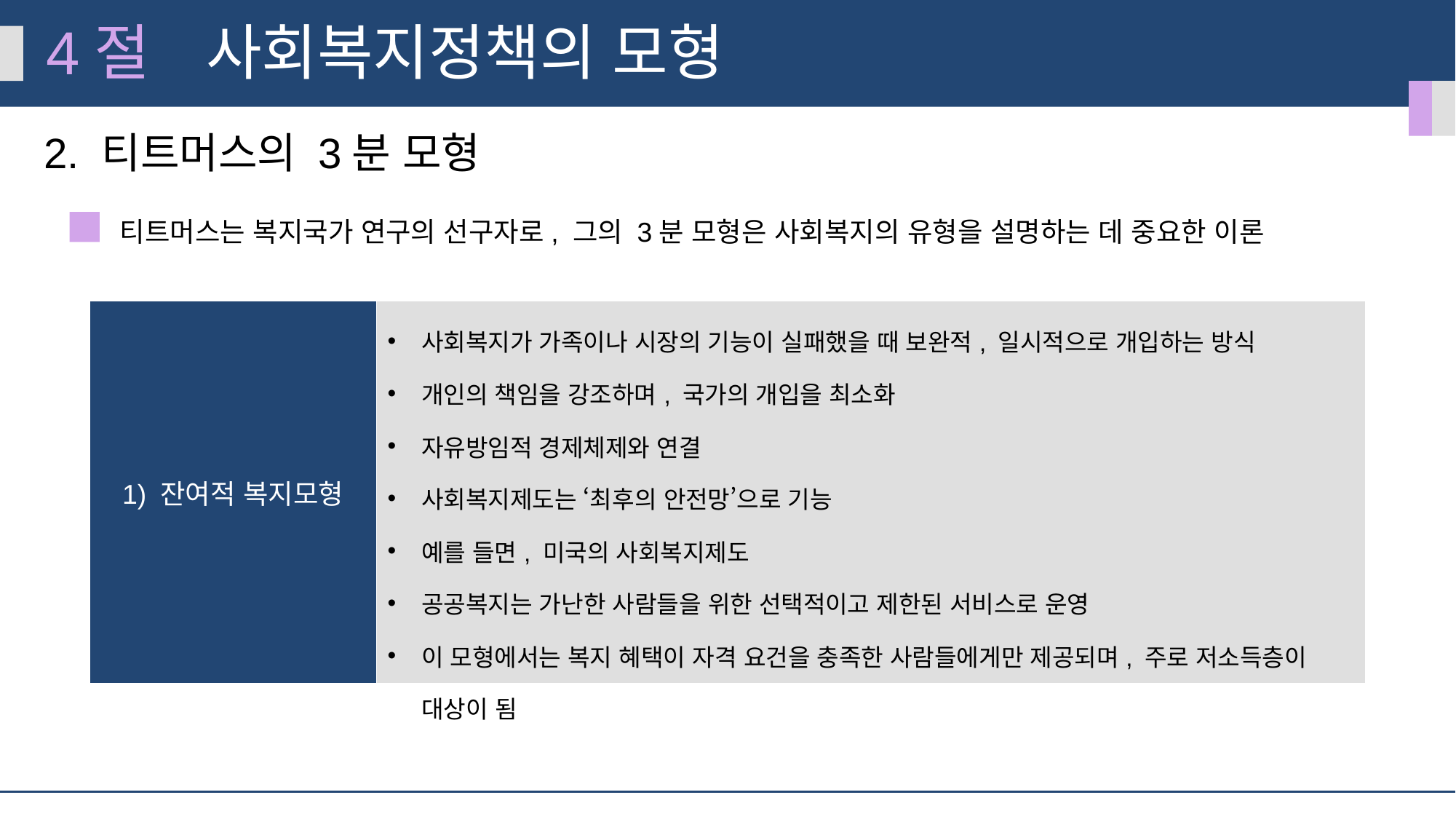

4절
사회복지정책의 모형
2. 티트머스의 3분 모형
티트머스는 복지국가 연구의 선구자로, 그의 3분 모형은 사회복지의 유형을 설명하는 데 중요한 이론

| 1) 잔여적 복지모형 | 사회복지가 가족이나 시장의 기능이 실패했을 때 보완적, 일시적으로 개입하는 방식 개인의 책임을 강조하며, 국가의 개입을 최소화 자유방임적 경제체제와 연결 사회복지제도는 ‘최후의 안전망’으로 기능 예를 들면, 미국의 사회복지제도 공공복지는 가난한 사람들을 위한 선택적이고 제한된 서비스로 운영 이 모형에서는 복지 혜택이 자격 요건을 충족한 사람들에게만 제공되며, 주로 저소득층이 대상이 됨 |
| --- | --- |